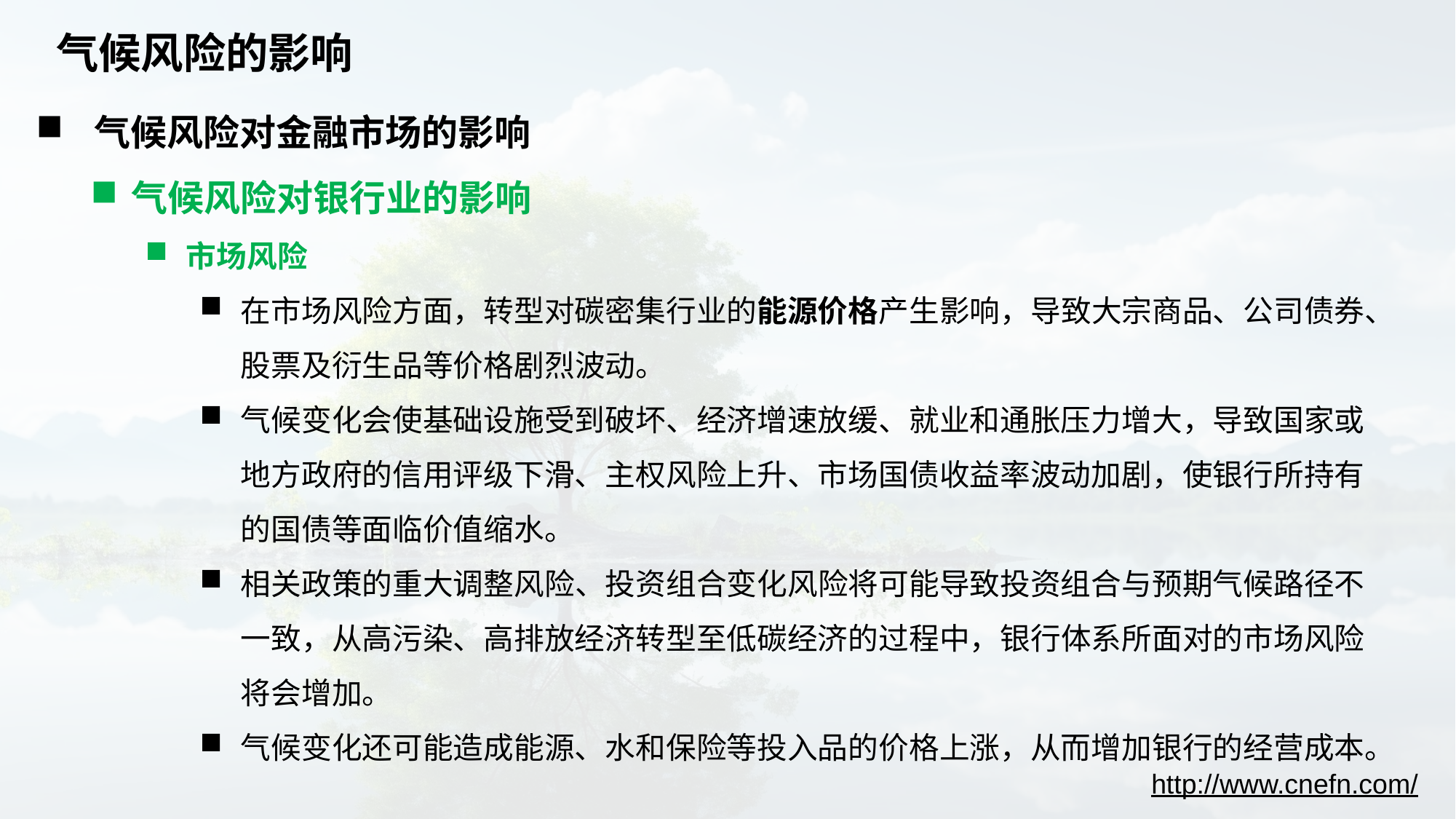

# 气候风险的影响
 气候风险对金融市场的影响
气候风险对银行业的影响
市场风险
在市场风险方面，转型对碳密集行业的能源价格产生影响，导致大宗商品、公司债券、股票及衍生品等价格剧烈波动。
气候变化会使基础设施受到破坏、经济增速放缓、就业和通胀压力增大，导致国家或地方政府的信用评级下滑、主权风险上升、市场国债收益率波动加剧，使银行所持有的国债等面临价值缩水。
相关政策的重大调整风险、投资组合变化风险将可能导致投资组合与预期气候路径不一致，从高污染、高排放经济转型至低碳经济的过程中，银行体系所面对的市场风险将会增加。
气候变化还可能造成能源、水和保险等投入品的价格上涨，从而增加银行的经营成本。